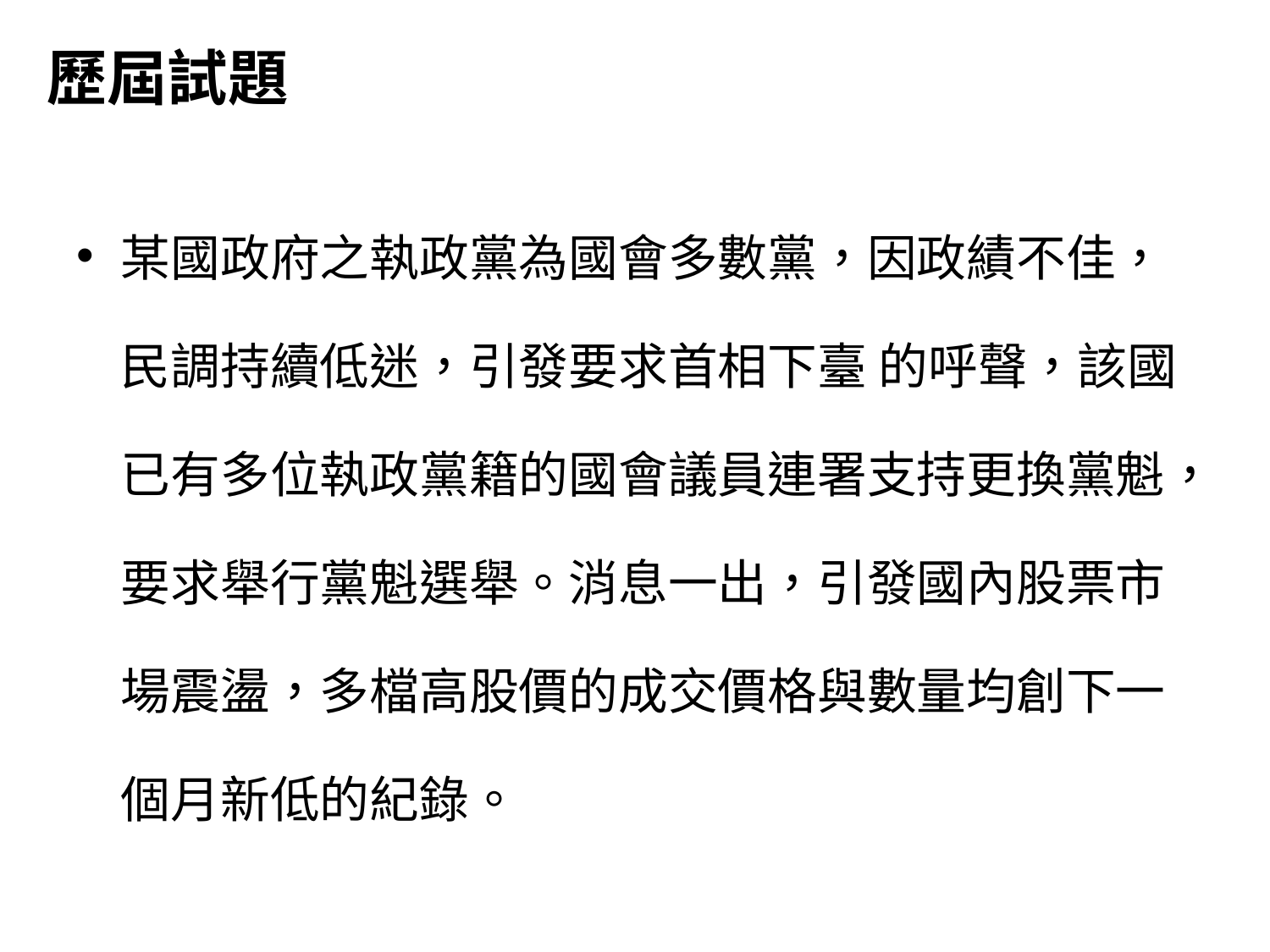

歷屆試題
某國政府之執政黨為國會多數黨，因政績不佳，民調持續低迷，引發要求首相下臺 的呼聲，該國已有多位執政黨籍的國會議員連署支持更換黨魁，要求舉行黨魁選舉。消息一出，引發國內股票市場震盪，多檔高股價的成交價格與數量均創下一個月新低的紀錄。